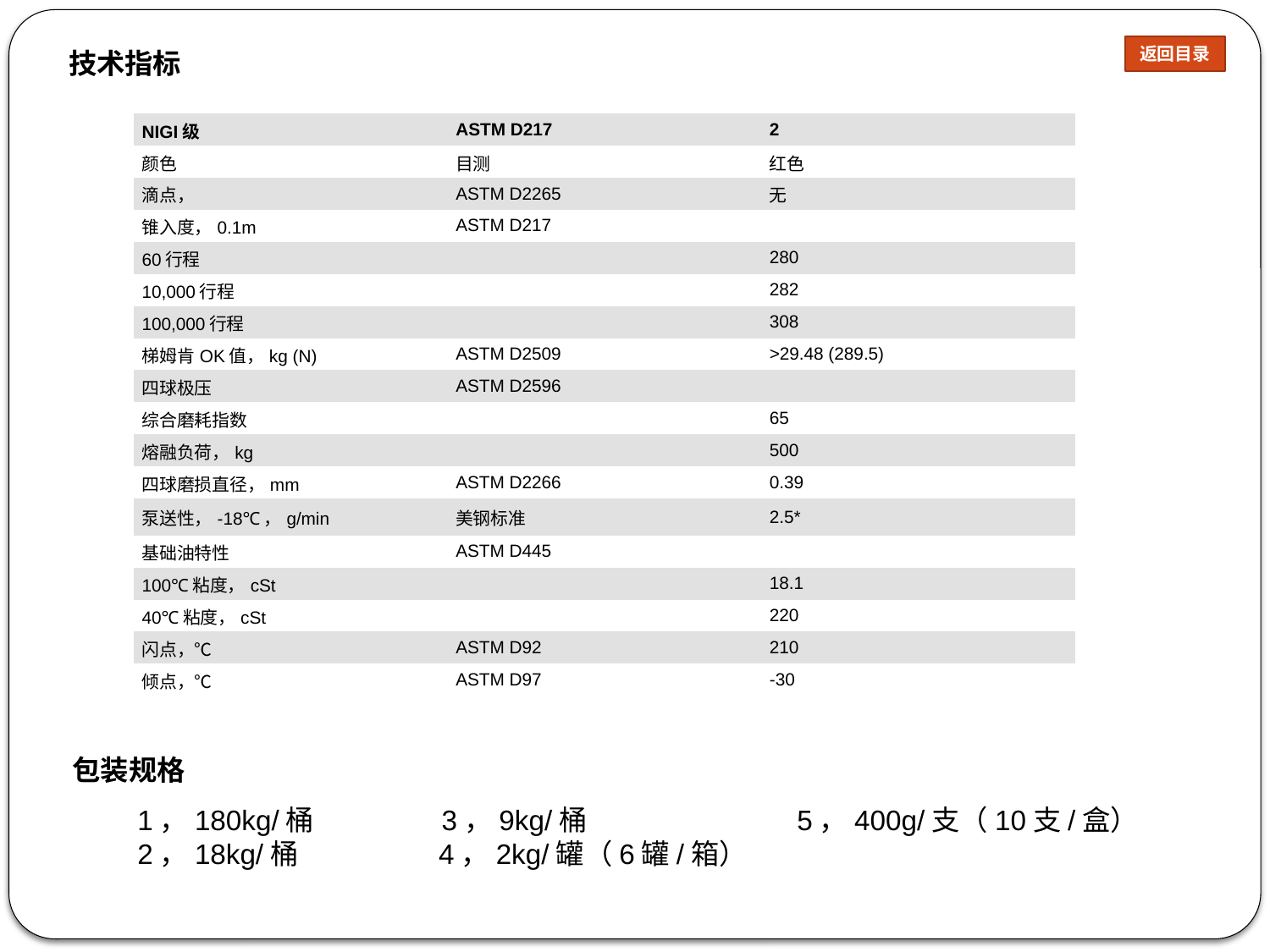

返回目录
技术指标
| NIGI级 | ASTM D217 | 2 |
| --- | --- | --- |
| 颜色 | 目测 | 红色 |
| 滴点， | ASTM D2265 | 无 |
| 锥入度，0.1m | ASTM D217 |  |
| 60行程 |  | 280 |
| 10,000行程 |  | 282 |
| 100,000行程 |  | 308 |
| 梯姆肯OK值，kg (N) | ASTM D2509 | >29.48 (289.5) |
| 四球极压 | ASTM D2596 |  |
| 综合磨耗指数 |  | 65 |
| 熔融负荷，kg |  | 500 |
| 四球磨损直径，mm | ASTM D2266 | 0.39 |
| 泵送性，-18℃，g/min | 美钢标准 | 2.5\* |
| 基础油特性 | ASTM D445 |  |
| 100℃粘度，cSt |  | 18.1 |
| 40℃粘度，cSt |  | 220 |
| 闪点，℃ | ASTM D92 | 210 |
| 倾点，℃ | ASTM D97 | -30 |
包装规格
1，180kg/桶                   3，9kg/桶                                5，400g/支（10支/盒）
2，18kg/桶                     4，2kg/罐（6罐/箱）